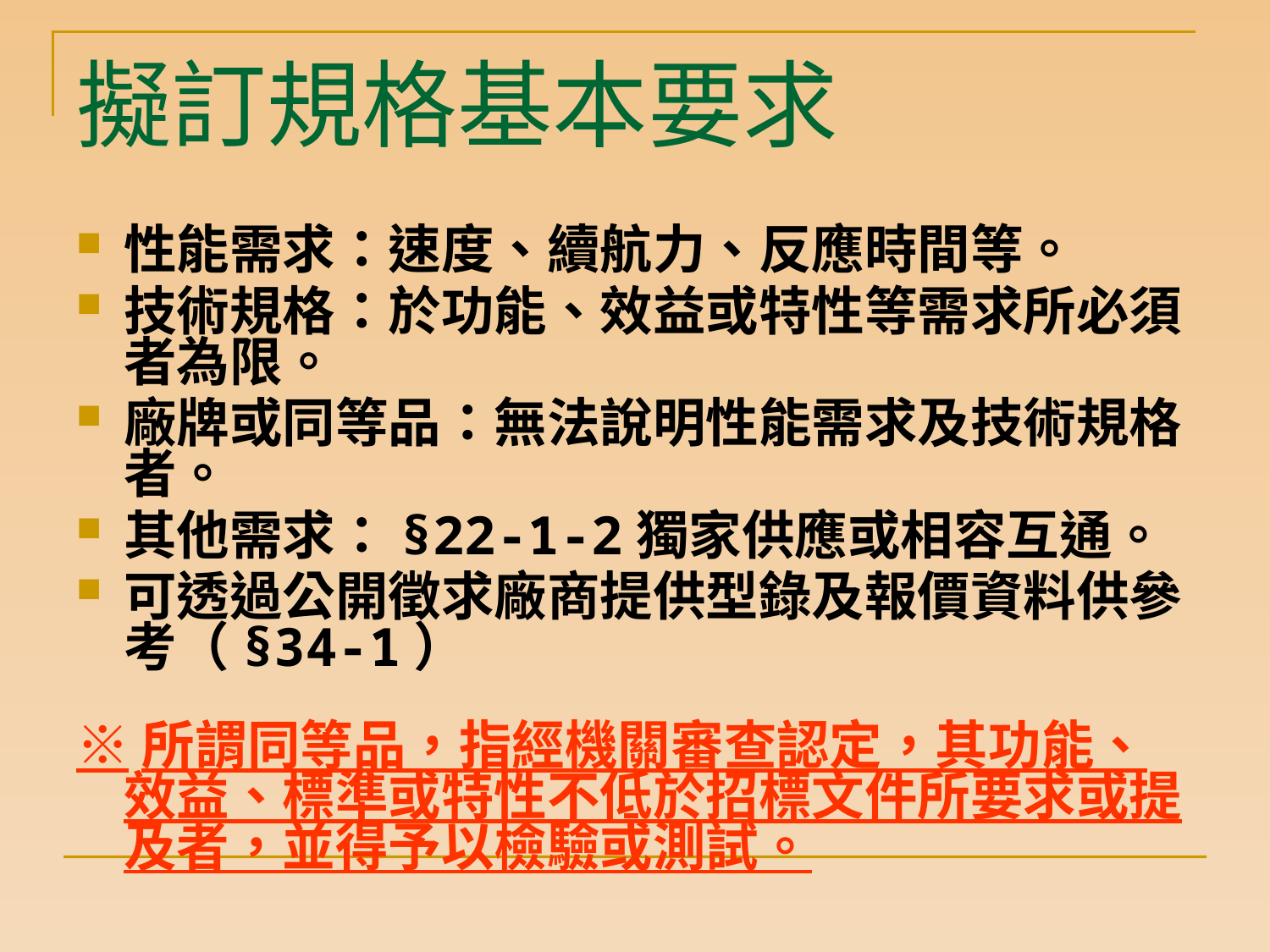

# 擬訂規格基本要求
性能需求：速度、續航力、反應時間等。
技術規格：於功能、效益或特性等需求所必須者為限。
廠牌或同等品：無法說明性能需求及技術規格者。
其他需求：§22-1-2獨家供應或相容互通。
可透過公開徵求廠商提供型錄及報價資料供參考（§34-1）

※所謂同等品，指經機關審查認定，其功能、效益、標準或特性不低於招標文件所要求或提及者，並得予以檢驗或測試。